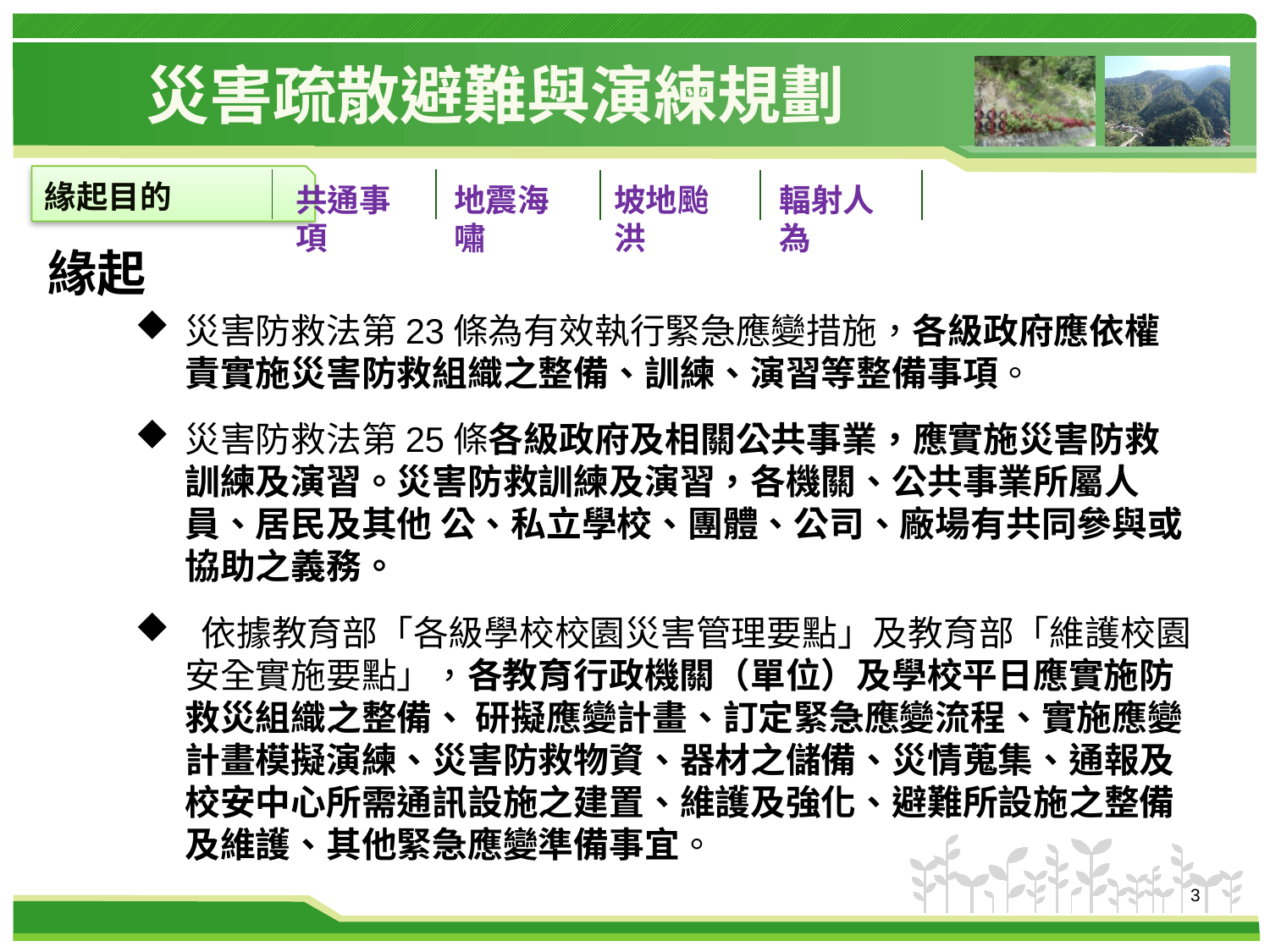

# 災害疏散避難與演練規劃
緣起目的
共通事項
地震海嘯
坡地颱洪
輻射人為
緣起
災害防救法第23條為有效執行緊急應變措施，各級政府應依權責實施災害防救組織之整備、訓練、演習等整備事項。
災害防救法第25條各級政府及相關公共事業，應實施災害防救訓練及演習。災害防救訓練及演習，各機關、公共事業所屬人員、居民及其他 公、私立學校、團體、公司、廠場有共同參與或協助之義務。
 依據教育部「各級學校校園災害管理要點」及教育部「維護校園安全實施要點」，各教育行政機關（單位）及學校平日應實施防救災組織之整備、 研擬應變計畫、訂定緊急應變流程、實施應變計畫模擬演練、災害防救物資、器材之儲備、災情蒐集、通報及校安中心所需通訊設施之建置、維護及強化、避難所設施之整備及維護、其他緊急應變準備事宜。

3